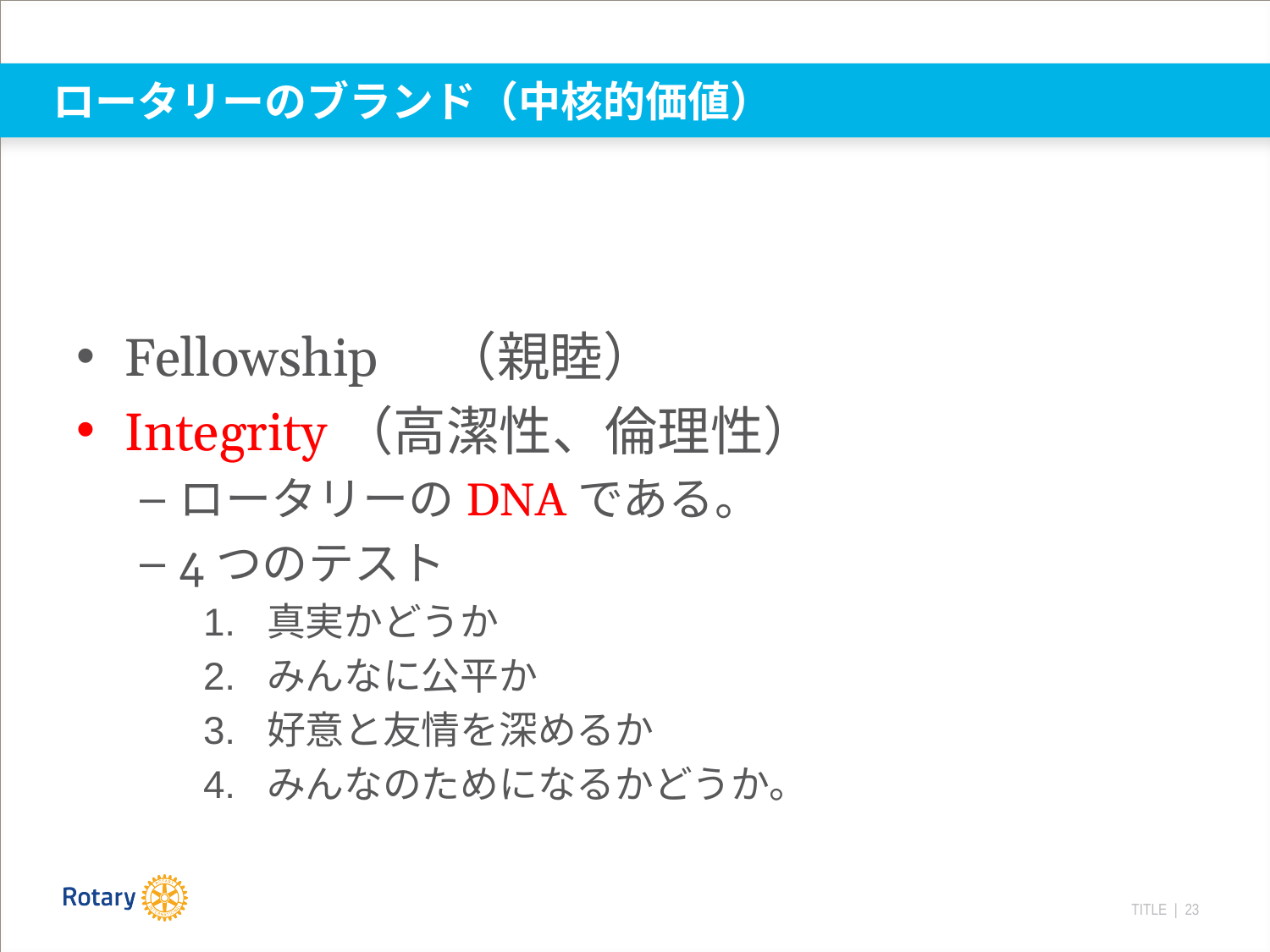

# ロータリーのブランド（中核的価値）

Fellowship　（親睦）
Integrity（高潔性、倫理性）
ロータリーのDNAである。
4つのテスト
真実かどうか
みんなに公平か
好意と友情を深めるか
みんなのためになるかどうか。